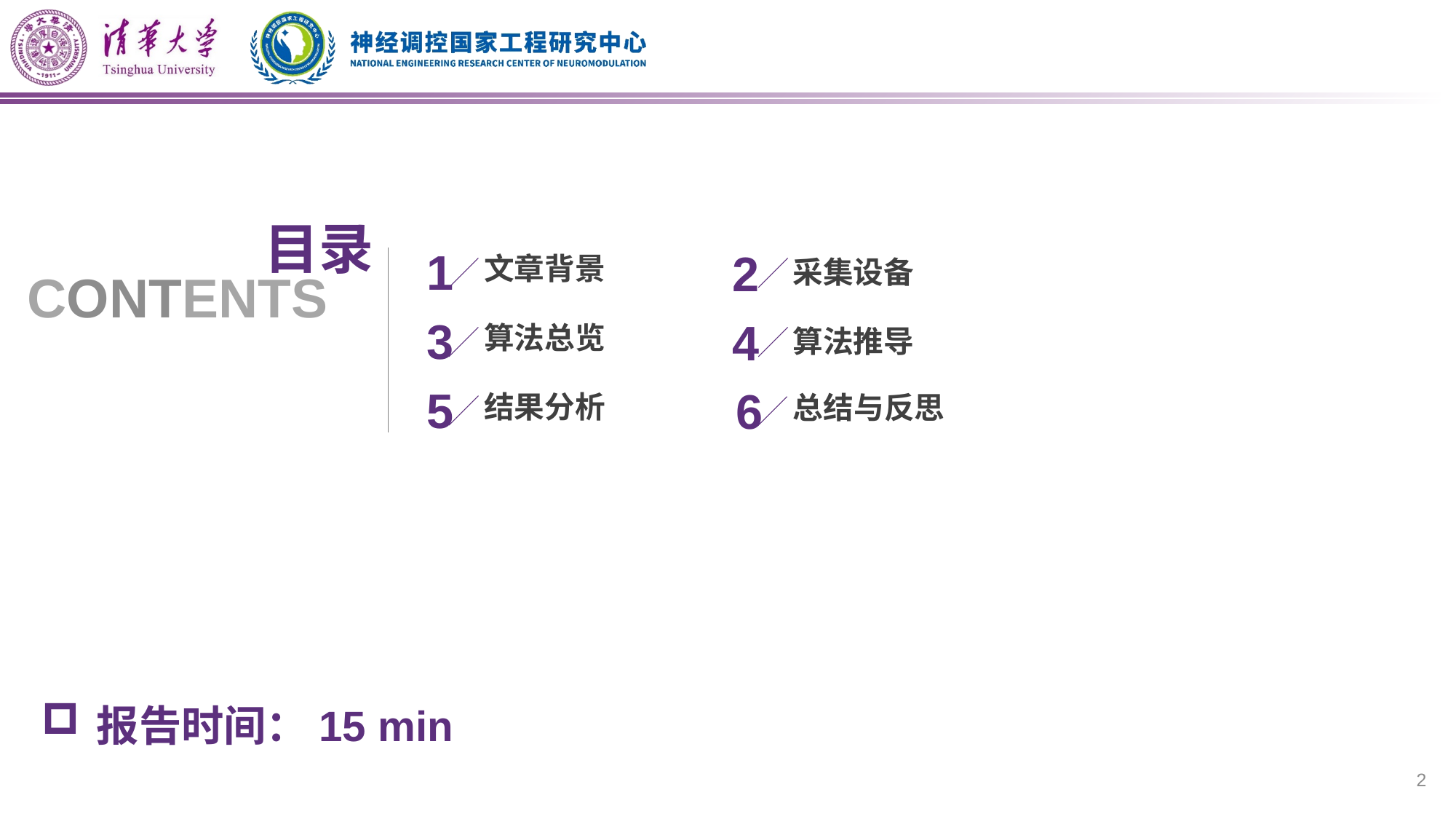

目录
1
2
文章背景
采集设备
CONTENTS
3
4
算法总览
算法推导
5
结果分析
6
总结与反思
报告时间：15 min
2